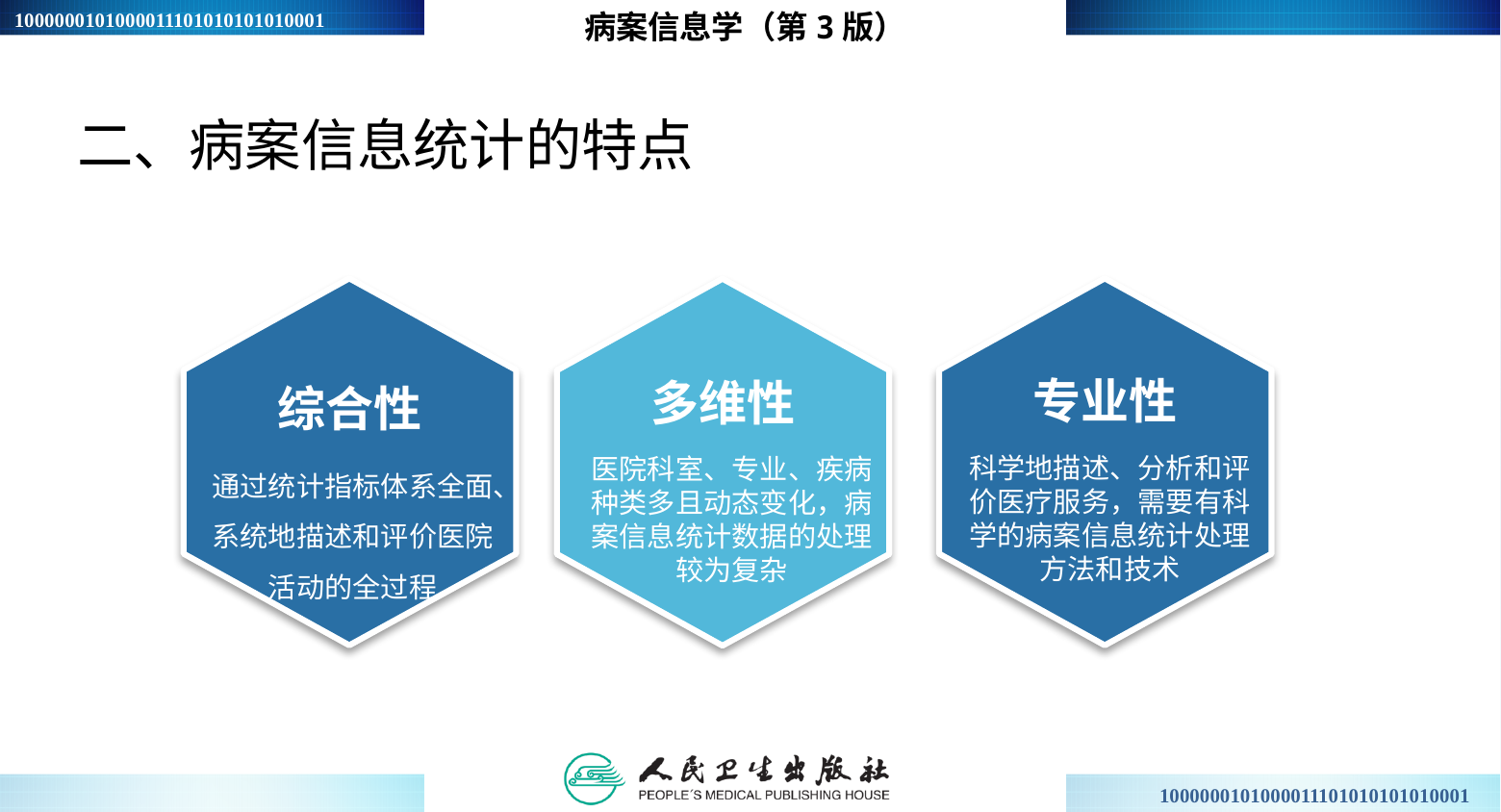

病案信息学（第3版）
二、病案信息统计的特点

专业性
多维性
综合性
科学地描述、分析和评价医疗服务，需要有科学的病案信息统计处理方法和技术
通过统计指标体系全面、系统地描述和评价医院活动的全过程
医院科室、专业、疾病种类多且动态变化，病案信息统计数据的处理较为复杂